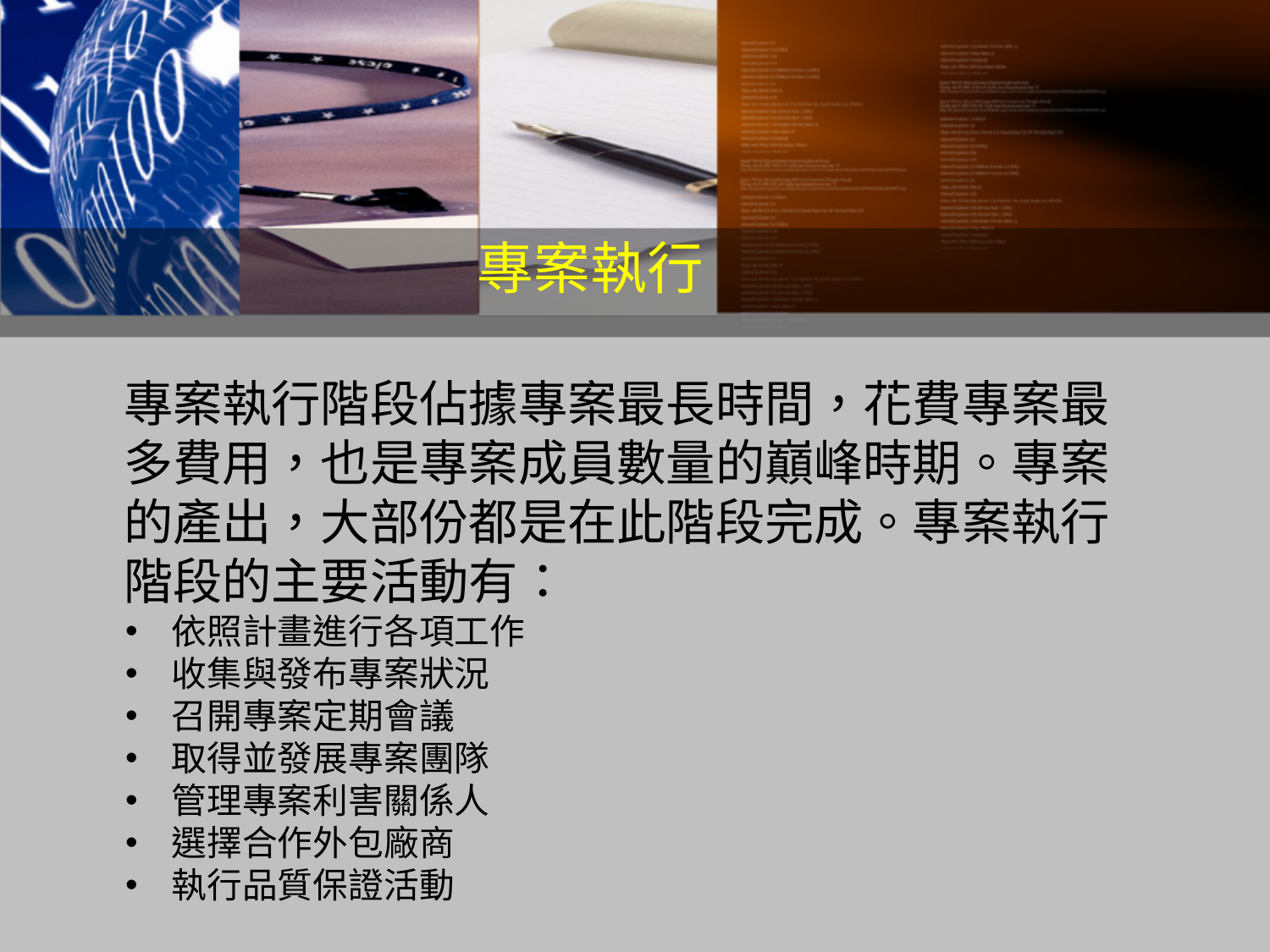

專案執行
	專案執行階段佔據專案最長時間，花費專案最多費用，也是專案成員數量的巔峰時期。專案的產出，大部份都是在此階段完成。專案執行階段的主要活動有：
 依照計畫進行各項工作
 收集與發布專案狀況
 召開專案定期會議
 取得並發展專案團隊
 管理專案利害關係人
 選擇合作外包廠商
 執行品質保證活動